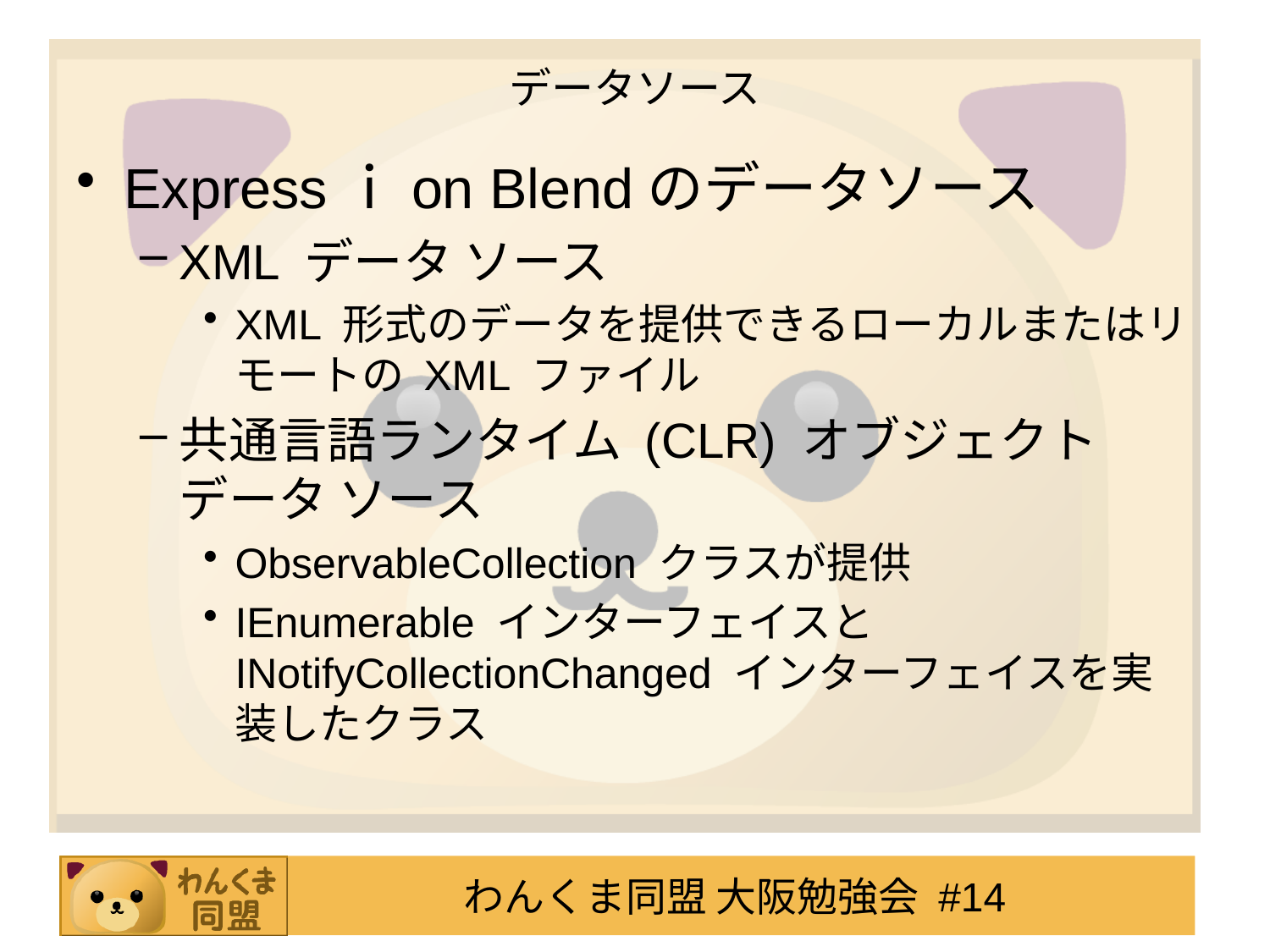

# データソース
Expressｉon Blendのデータソース
XML データ ソース
XML 形式のデータを提供できるローカルまたはリモートの XML ファイル
共通言語ランタイム (CLR) オブジェクト データ ソース
ObservableCollection クラスが提供
IEnumerable インターフェイスと INotifyCollectionChanged インターフェイスを実装したクラス